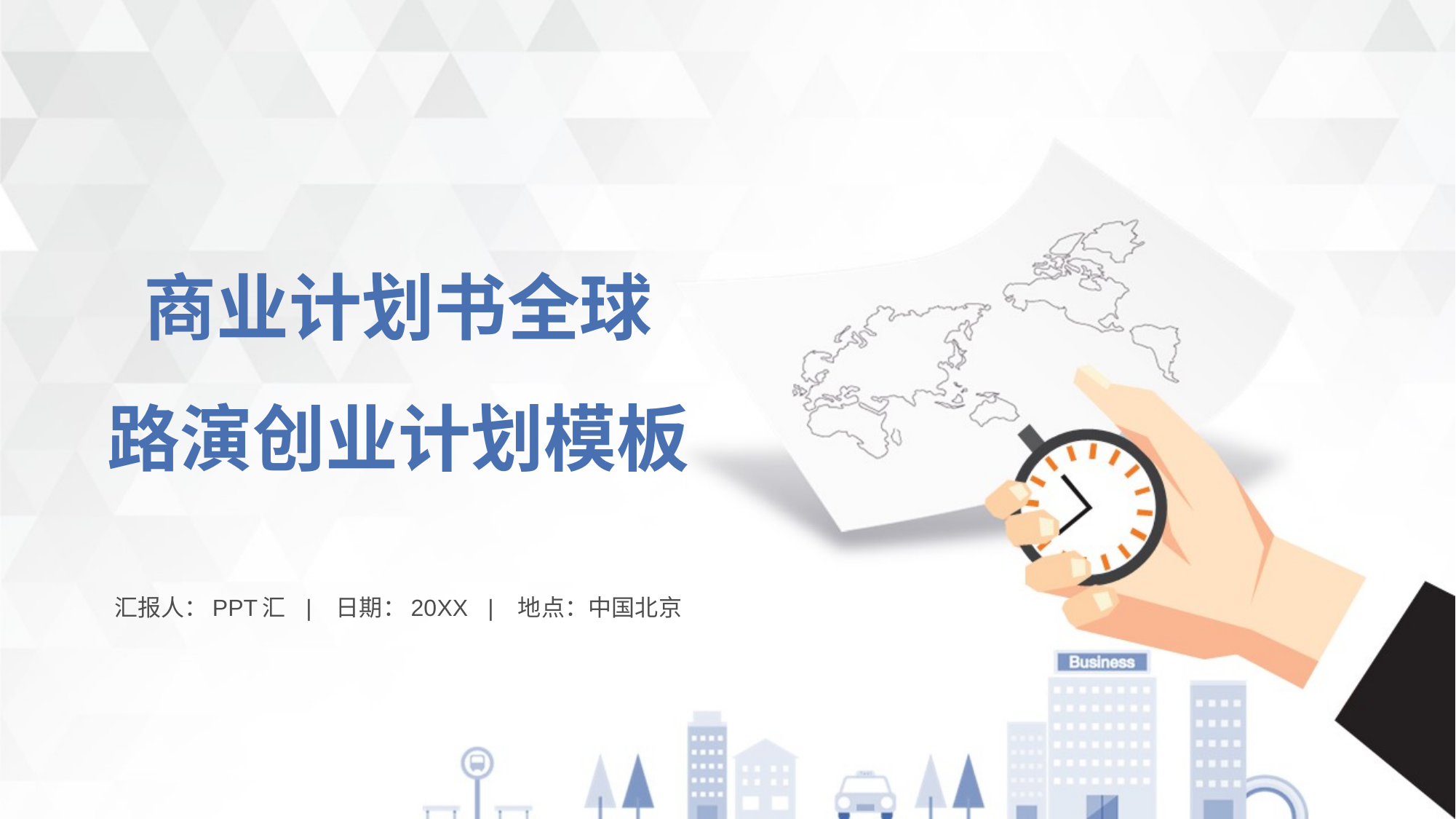

# 商业计划书全球 路演创业计划模板
汇报人：PPT汇   |   日期：20XX   |   地点：中国北京